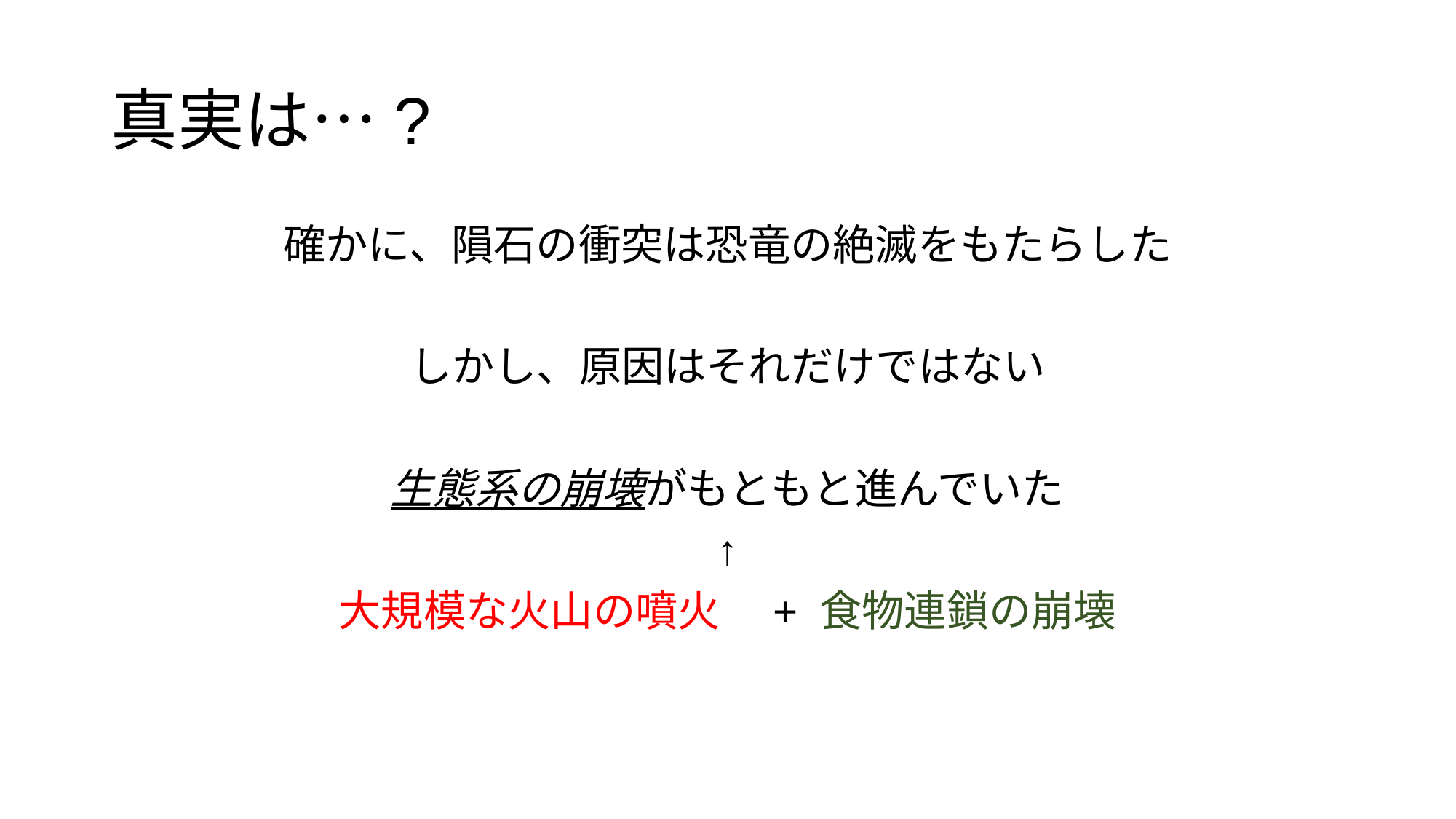

# 真実は…?
確かに、隕石の衝突は恐竜の絶滅をもたらした

しかし、原因はそれだけではない

生態系の崩壊がもともと進んでいた
↑
大規模な火山の噴火　+ 食物連鎖の崩壊